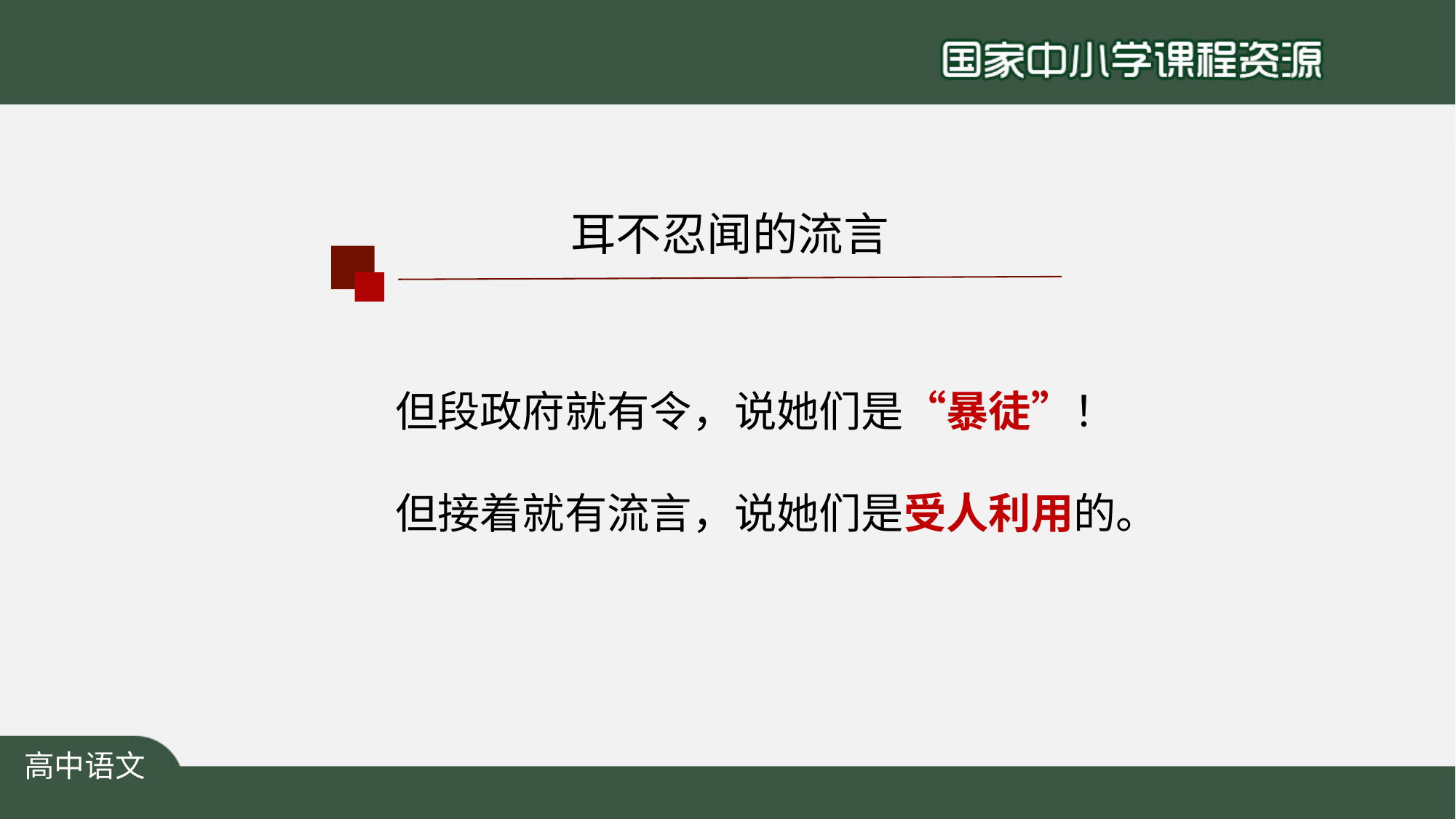

耳不忍闻的流言

但段政府就有令，说她们是“暴徒”！
但接着就有流言，说她们是受人利用的。